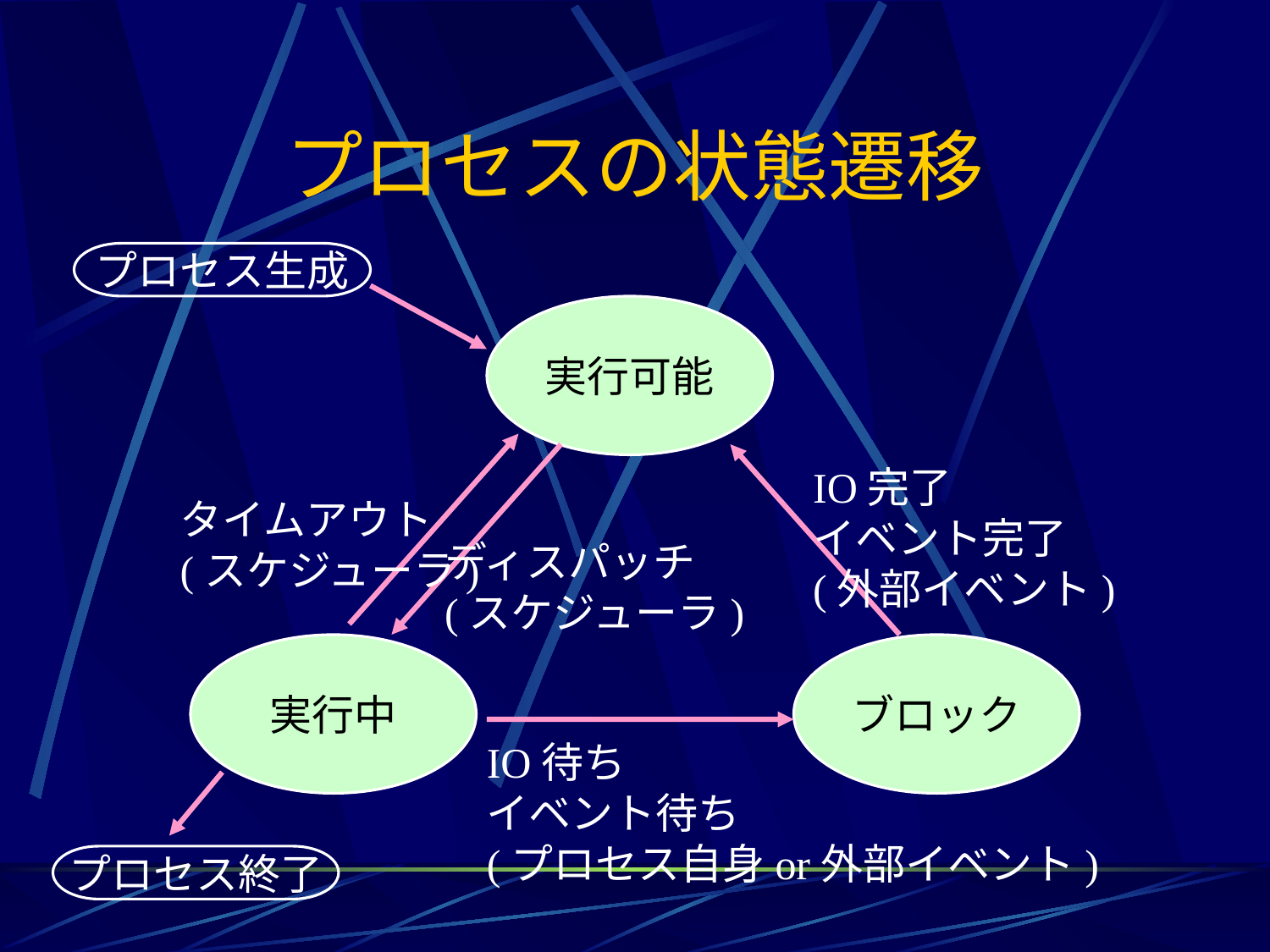

# プロセスの状態遷移
プロセス生成

実行可能

タイムアウト
(スケジューラ)

ディスパッチ
(スケジューラ)

IO完了
イベント完了
(外部イベント)
実行中
ブロック

IO待ち
イベント待ち
(プロセス自身or外部イベント)

プロセス終了